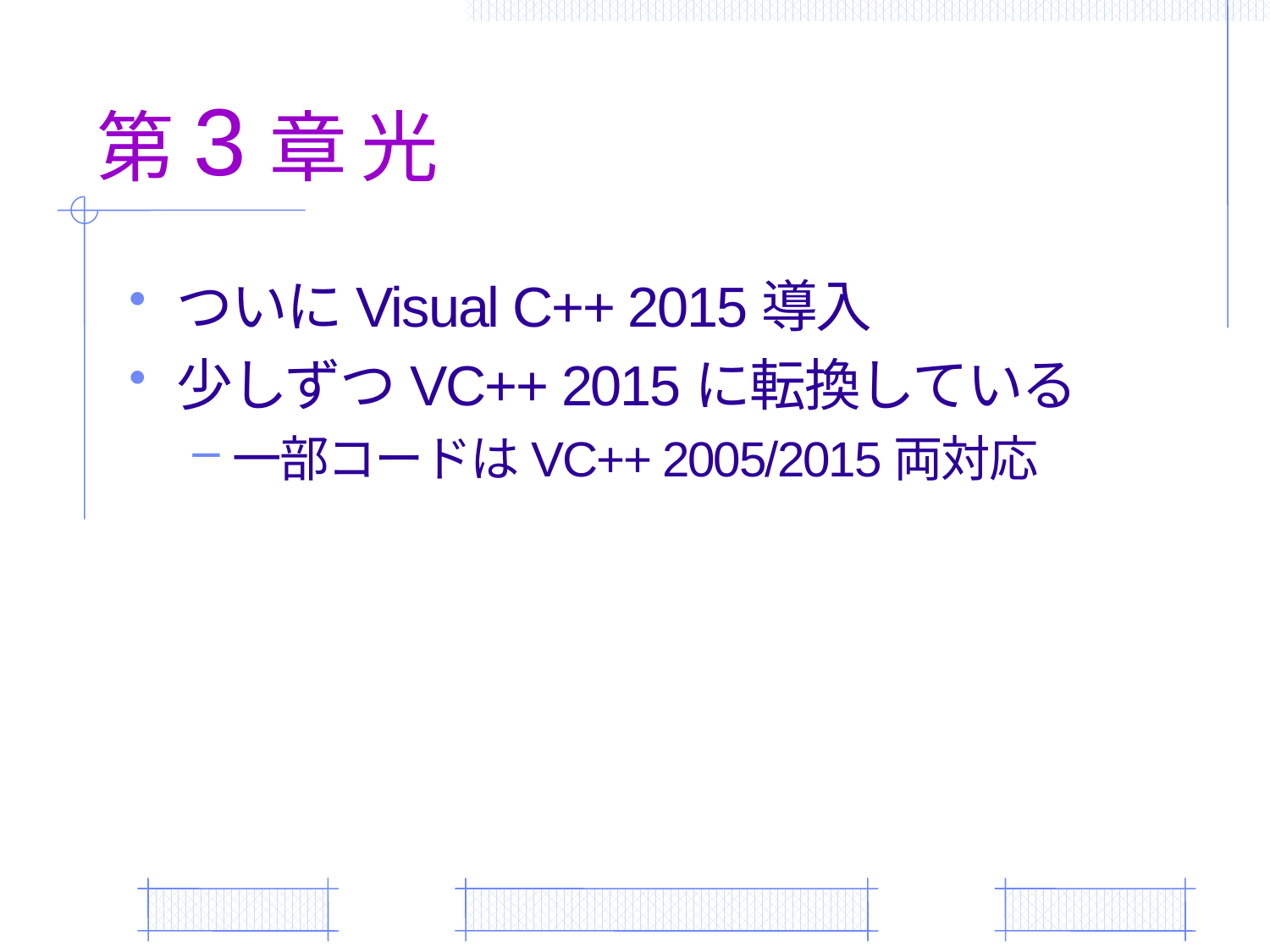

# 第3章 光
ついにVisual C++ 2015導入
少しずつVC++ 2015に転換している
一部コードはVC++ 2005/2015両対応